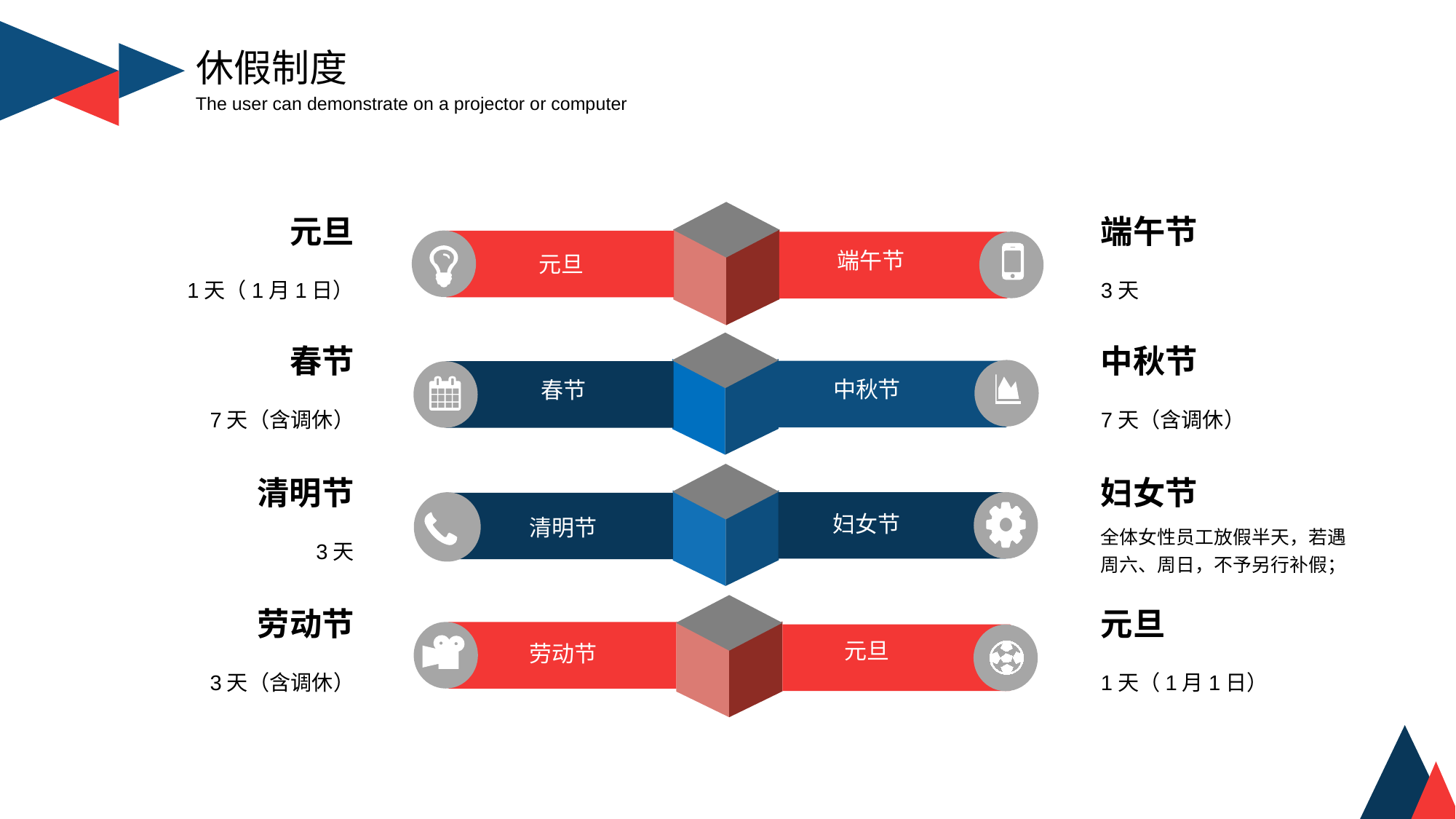

休假制度
The user can demonstrate on a projector or computer

元旦
端午节

元旦

端午节

1天（1月1日）
3天

春节
中秋节

中秋节

春节

7天（含调休）
7天（含调休）

清明节
妇女节

妇女节

清明节

3天
全体女性员工放假半天，若遇周六、周日，不予另行补假；

劳动节
元旦

劳动节

元旦

3天（含调休）
1天（1月1日）